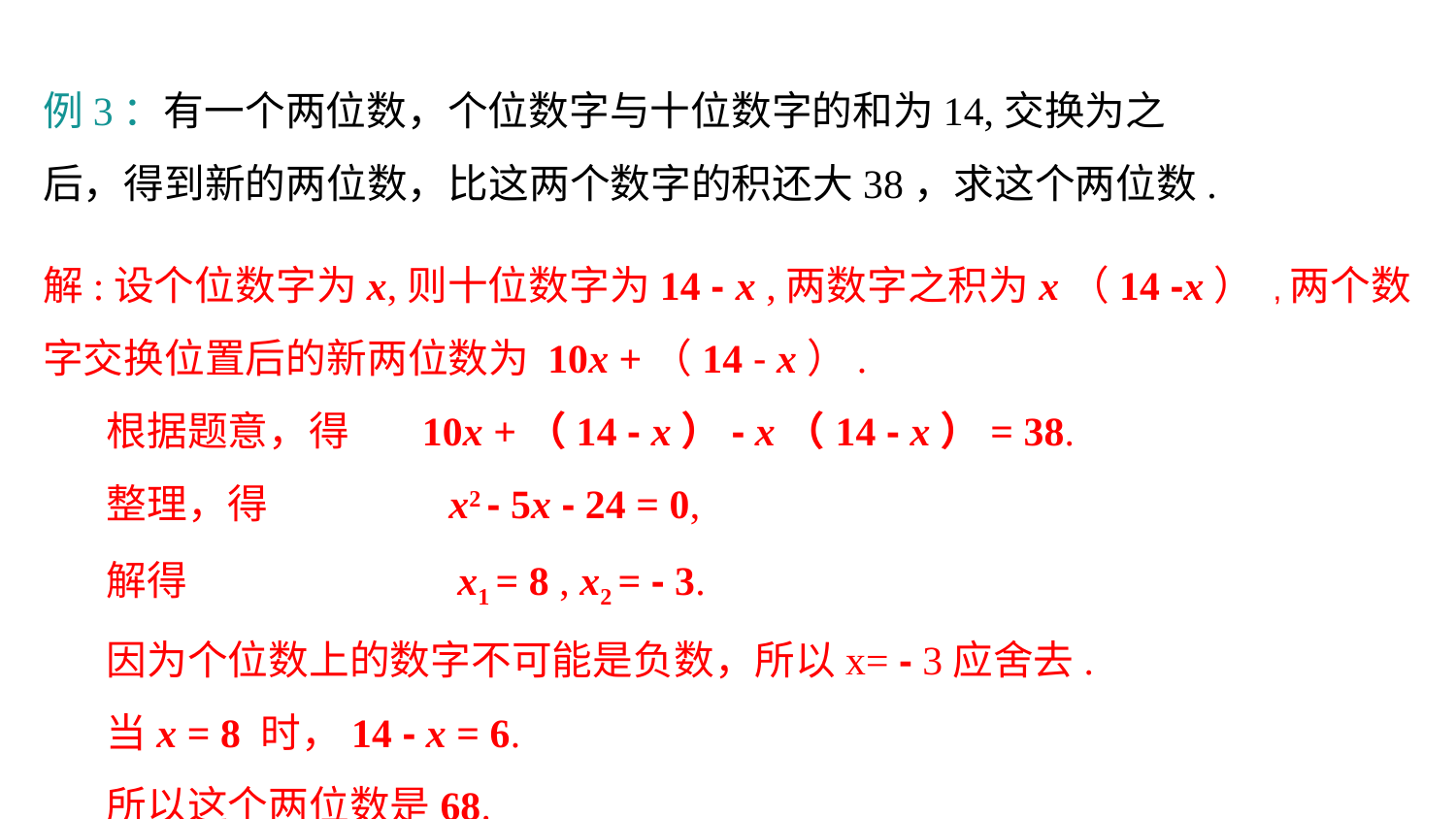

例3：有一个两位数，个位数字与十位数字的和为14,交换为之
后，得到新的两位数，比这两个数字的积还大38，求这个两位数.
解:设个位数字为x,则十位数字为14 - x ,两数字之积为x（14 -x） ,两个数字交换位置后的新两位数为 10x +（14 - x）.
      根据题意，得       10x +（14 - x）- x（14 - x）= 38.
      整理，得                   x2 - 5x - 24 = 0,
      解得                             x1 = 8 , x2 = - 3.
      因为个位数上的数字不可能是负数，所以x= - 3应舍去.
      当x = 8 时，14 - x = 6.
      所以这个两位数是68.